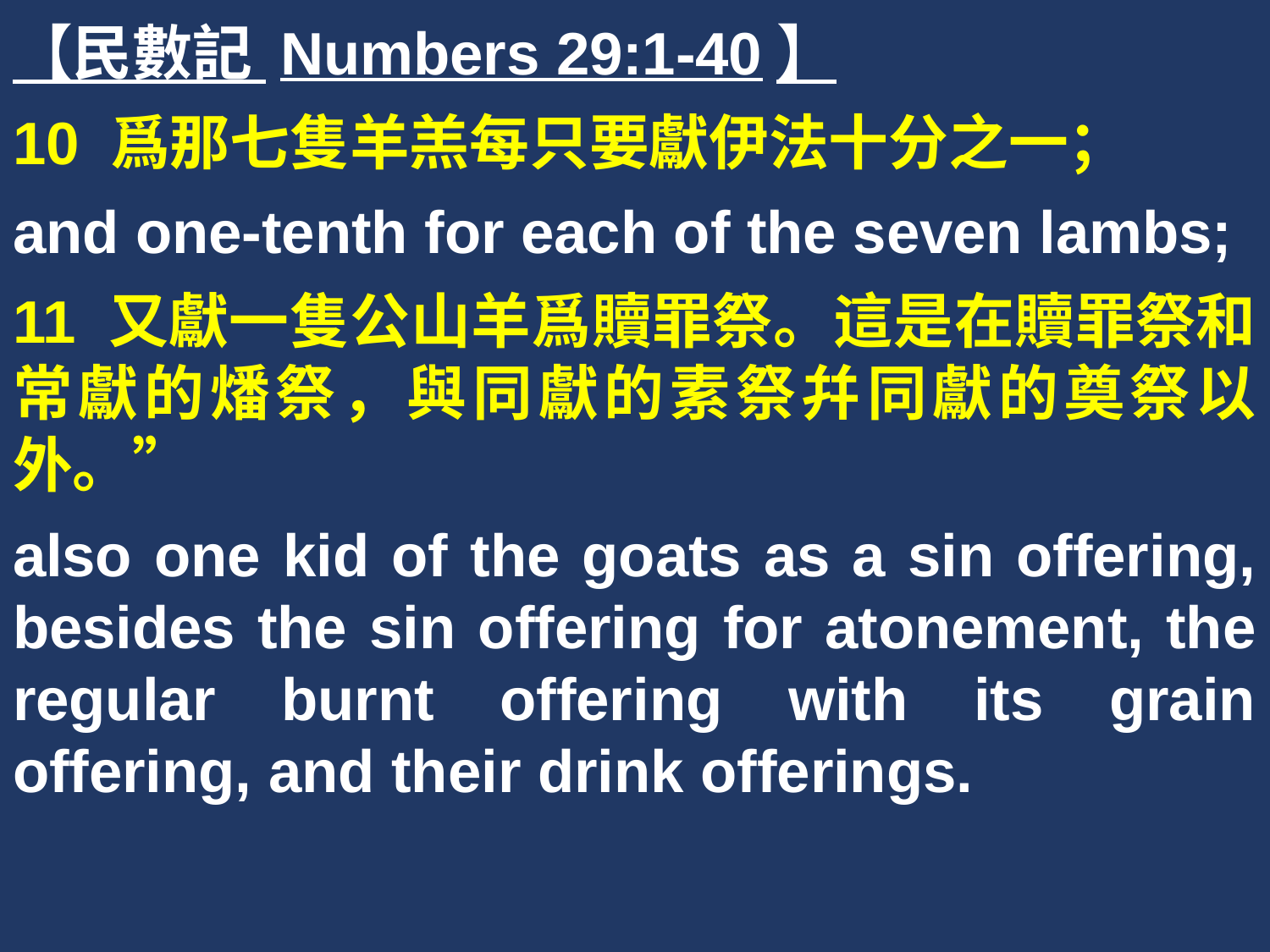

【民數記 Numbers 29:1-40】
10 爲那七隻羊羔每只要獻伊法十分之一；
and one-tenth for each of the seven lambs;
11 又獻一隻公山羊爲贖罪祭。這是在贖罪祭和常獻的燔祭，與同獻的素祭幷同獻的奠祭以外。”
also one kid of the goats as a sin offering, besides the sin offering for atonement, the regular burnt offering with its grain offering, and their drink offerings.